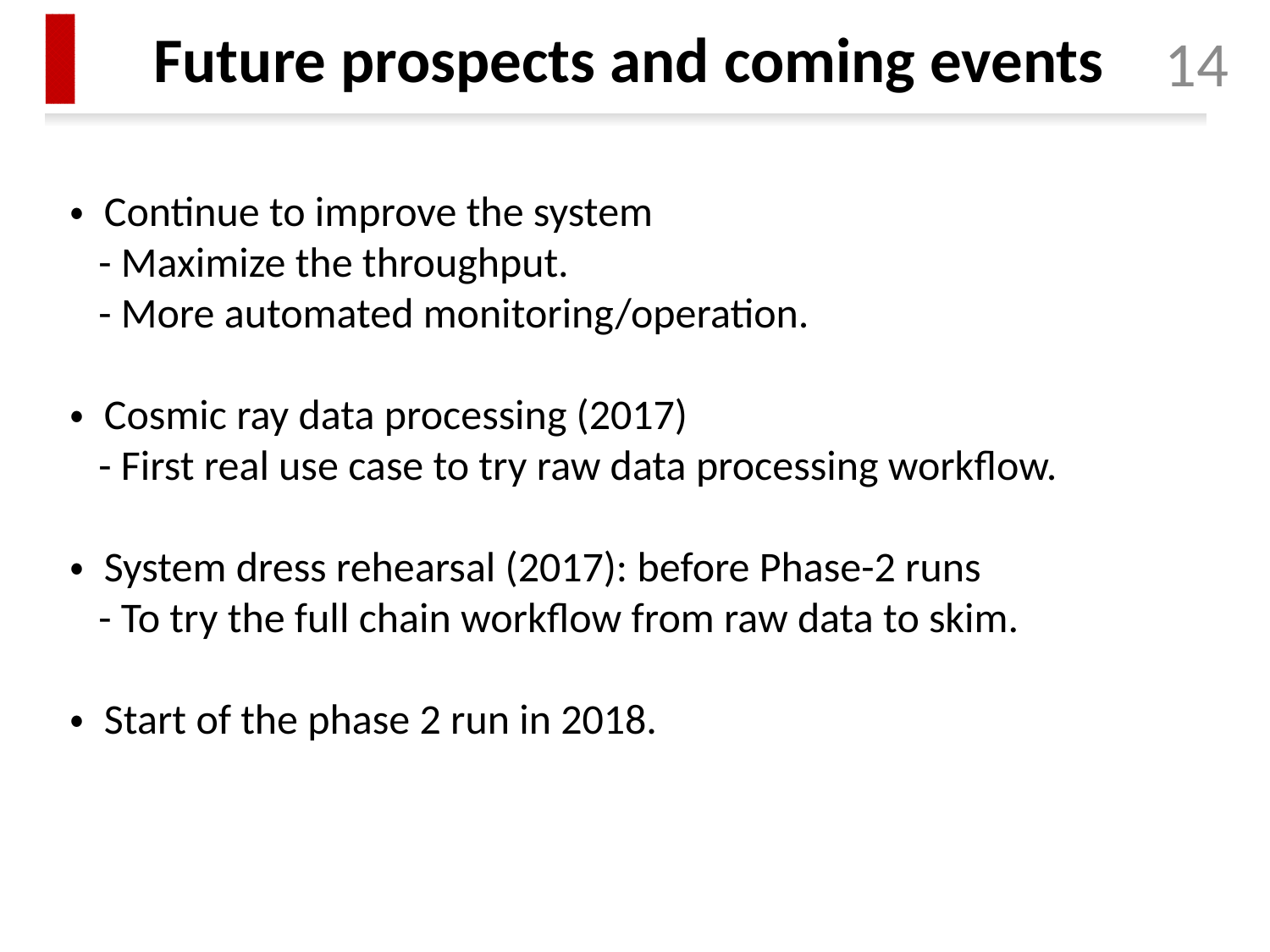

Future prospects and coming events
・ Continue to improve the system
   - Maximize the throughput.
   - More automated monitoring/operation.

・ Cosmic ray data processing (2017)
   - First real use case to try raw data processing workflow.

・ System dress rehearsal (2017): before Phase-2 runs
   - To try the full chain workflow from raw data to skim.

・ Start of the phase 2 run in 2018.